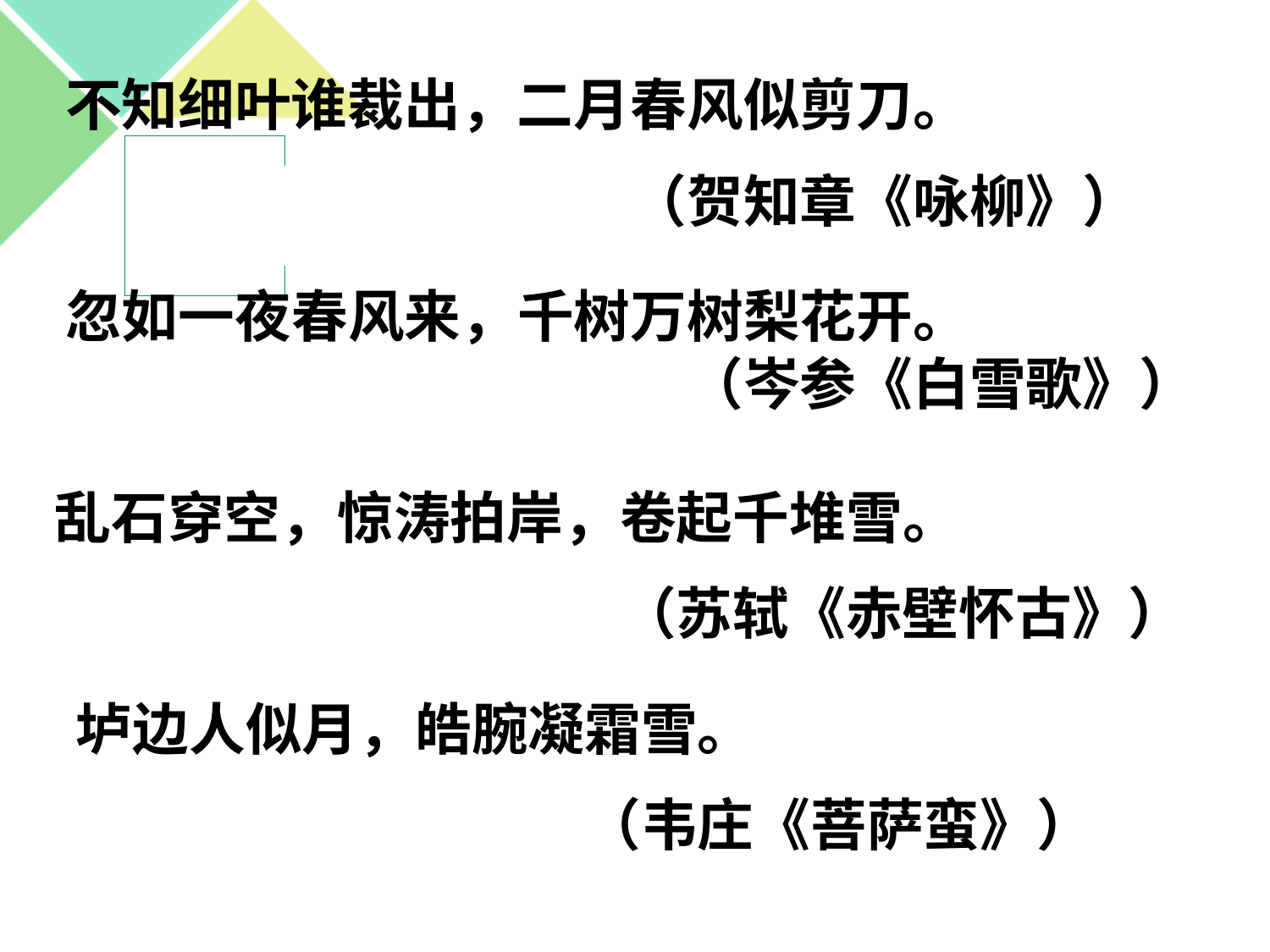

不知细叶谁裁出，二月春风似剪刀。
　　　　　　　　　　（贺知章《咏柳》）
忽如一夜春风来，千树万树梨花开。
　　　　　　　　　　　（岑参《白雪歌》）
乱石穿空，惊涛拍岸，卷起千堆雪。
　　　　　　　　　　（苏轼《赤壁怀古》）
垆边人似月，皓腕凝霜雪。
　　　　　　　　　（韦庄《菩萨蛮》）